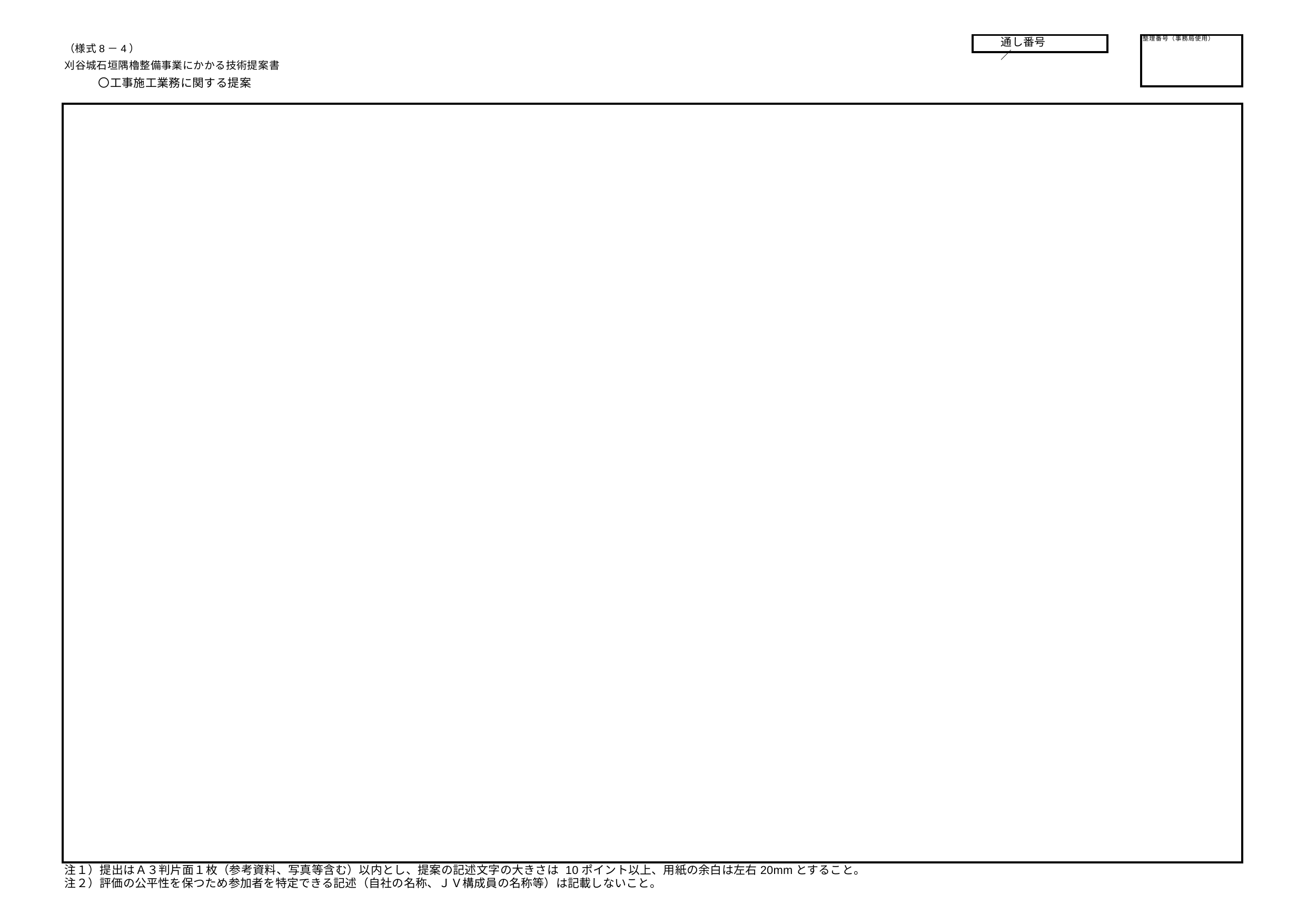

通し番号	／

整理番号（事務局使用）

（様式8－4）
刈谷城石垣隅櫓整備事業にかかる技術提案書
〇工事施工業務に関する提案

注１）提出はＡ３判片面１枚（参考資料、写真等含む）以内とし、提案の記述文字の大きさは 10ポイント以上、用紙の余白は左右20mmとすること。 注２）評価の公平性を保つため参加者を特定できる記述（自社の名称、ＪＶ構成員の名称等）は記載しないこと。